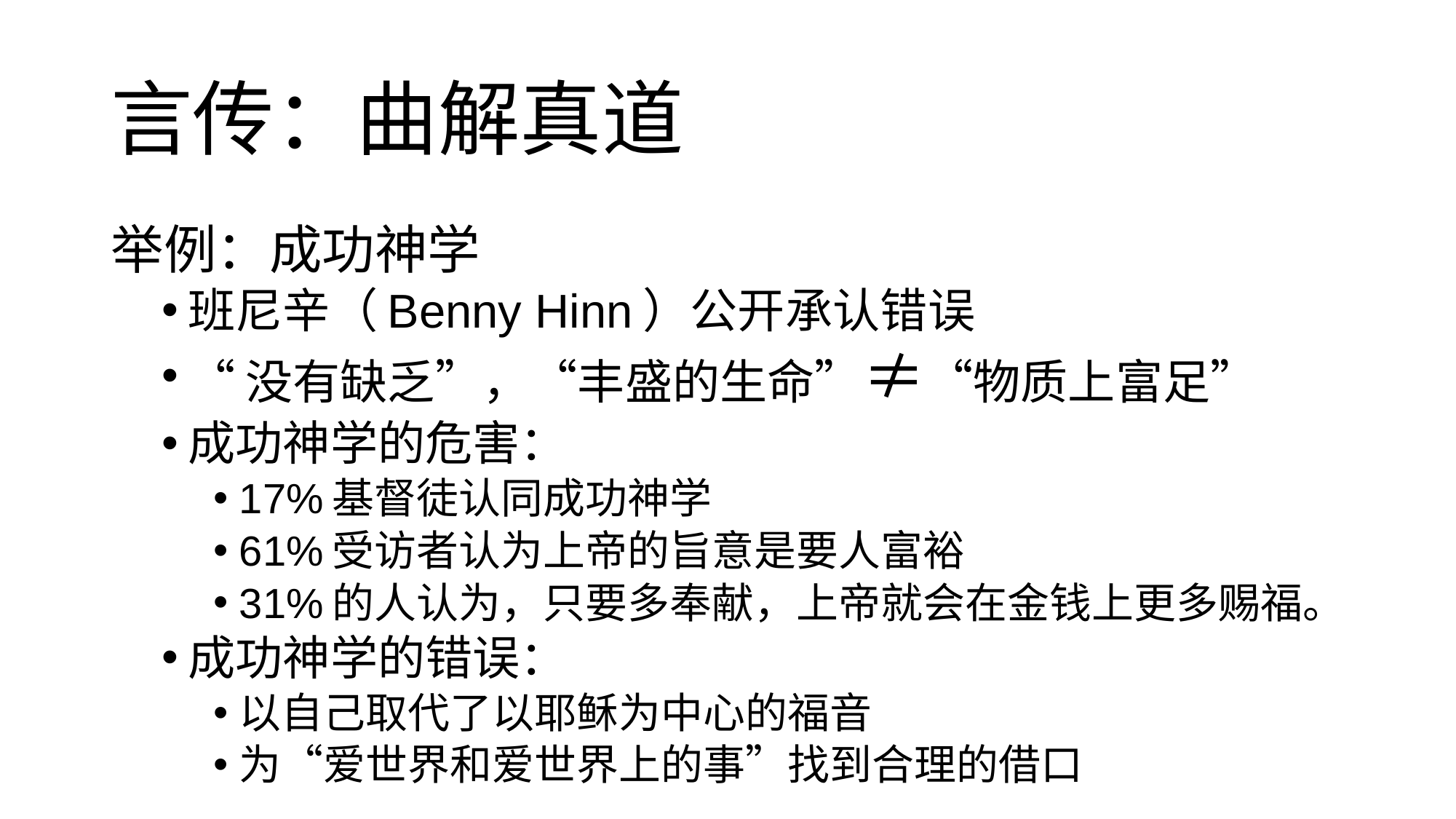

# 言传：曲解真道
举例：成功神学
班尼辛（Benny Hinn）公开承认错误
“没有缺乏”，“丰盛的生命”≠“物质上富足”
成功神学的危害：
17%基督徒认同成功神学
61%受访者认为上帝的旨意是要人富裕
31%的人认为，只要多奉献，上帝就会在金钱上更多赐福。
成功神学的错误：
以自己取代了以耶稣为中心的福音
为“爱世界和爱世界上的事”找到合理的借口